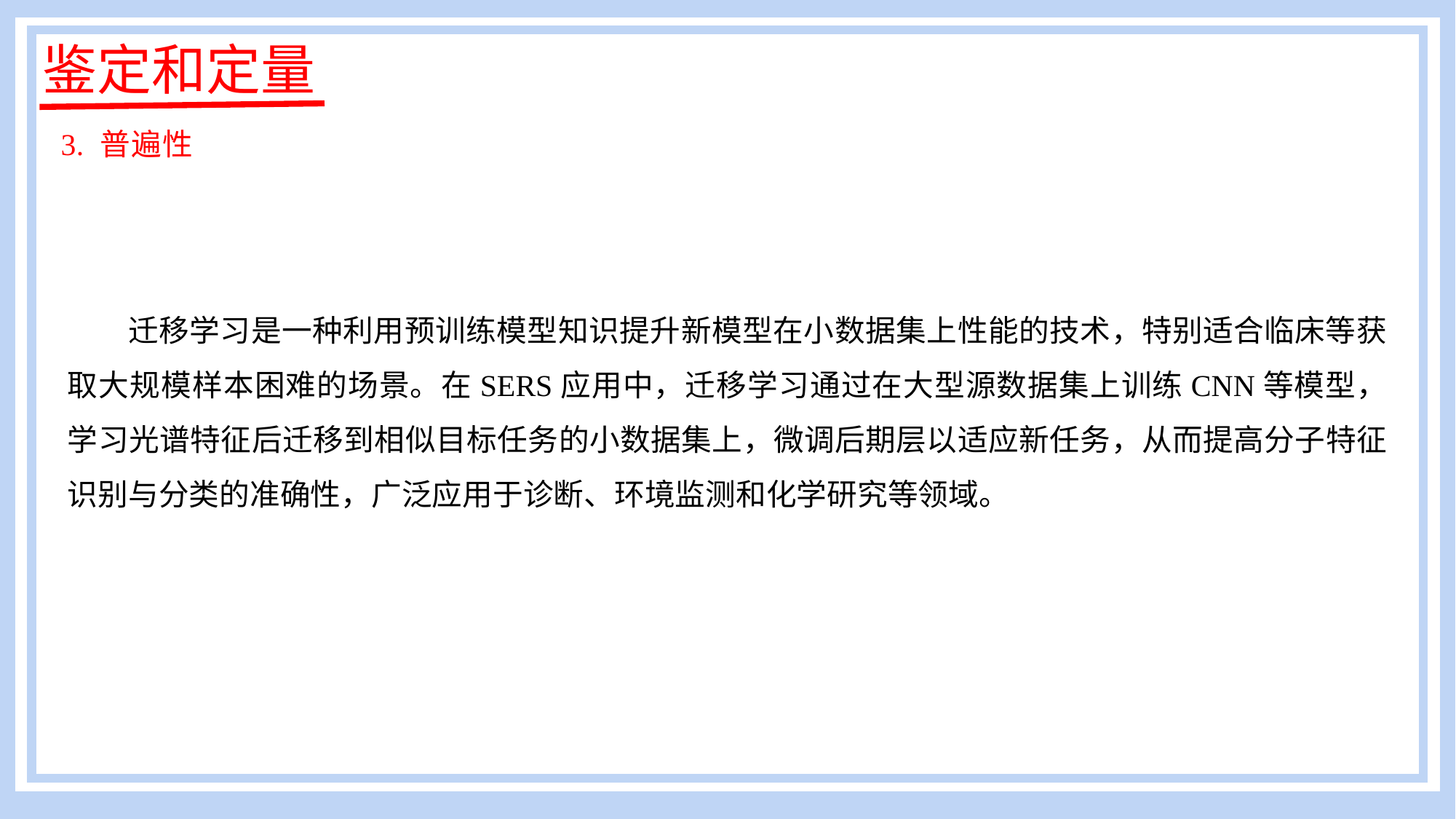

c
鉴定和定量
3. 普遍性

迁移学习是一种利用预训练模型知识提升新模型在小数据集上性能的技术，特别适合临床等获取大规模样本困难的场景。在SERS应用中，迁移学习通过在大型源数据集上训练CNN等模型，学习光谱特征后迁移到相似目标任务的小数据集上，微调后期层以适应新任务，从而提高分子特征识别与分类的准确性，广泛应用于诊断、环境监测和化学研究等领域。